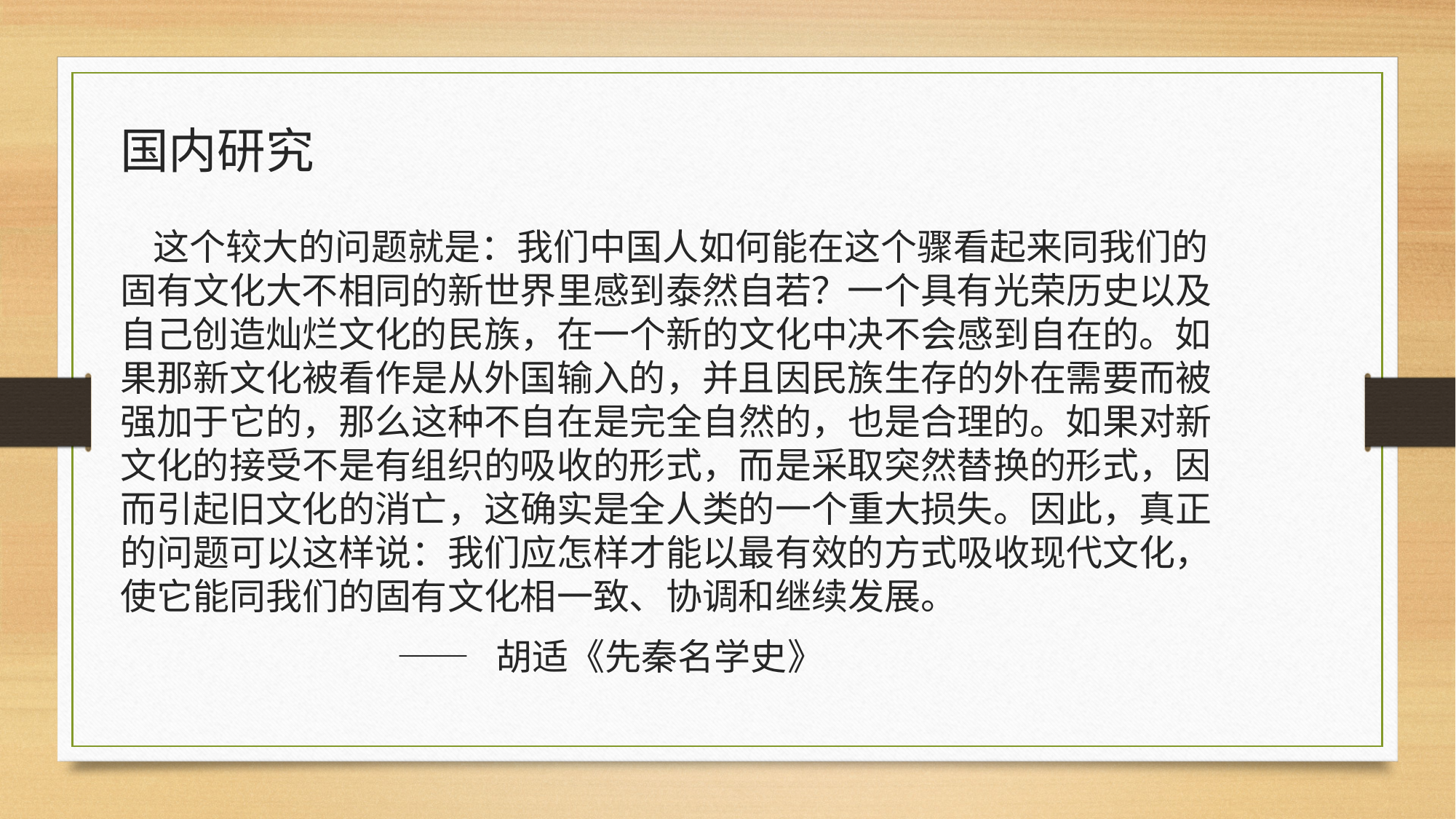

国内研究
   这个较大的问题就是：我们中国人如何能在这个骤看起来同我们的固有文化大不相同的新世界里感到泰然自若？一个具有光荣历史以及自己创造灿烂文化的民族，在一个新的文化中决不会感到自在的。如果那新文化被看作是从外国输入的，并且因民族生存的外在需要而被强加于它的，那么这种不自在是完全自然的，也是合理的。如果对新文化的接受不是有组织的吸收的形式，而是采取突然替换的形式，因而引起旧文化的消亡，这确实是全人类的一个重大损失。因此，真正的问题可以这样说：我们应怎样才能以最有效的方式吸收现代文化，使它能同我们的固有文化相一致、协调和继续发展。
                                  ——  胡适《先秦名学史》